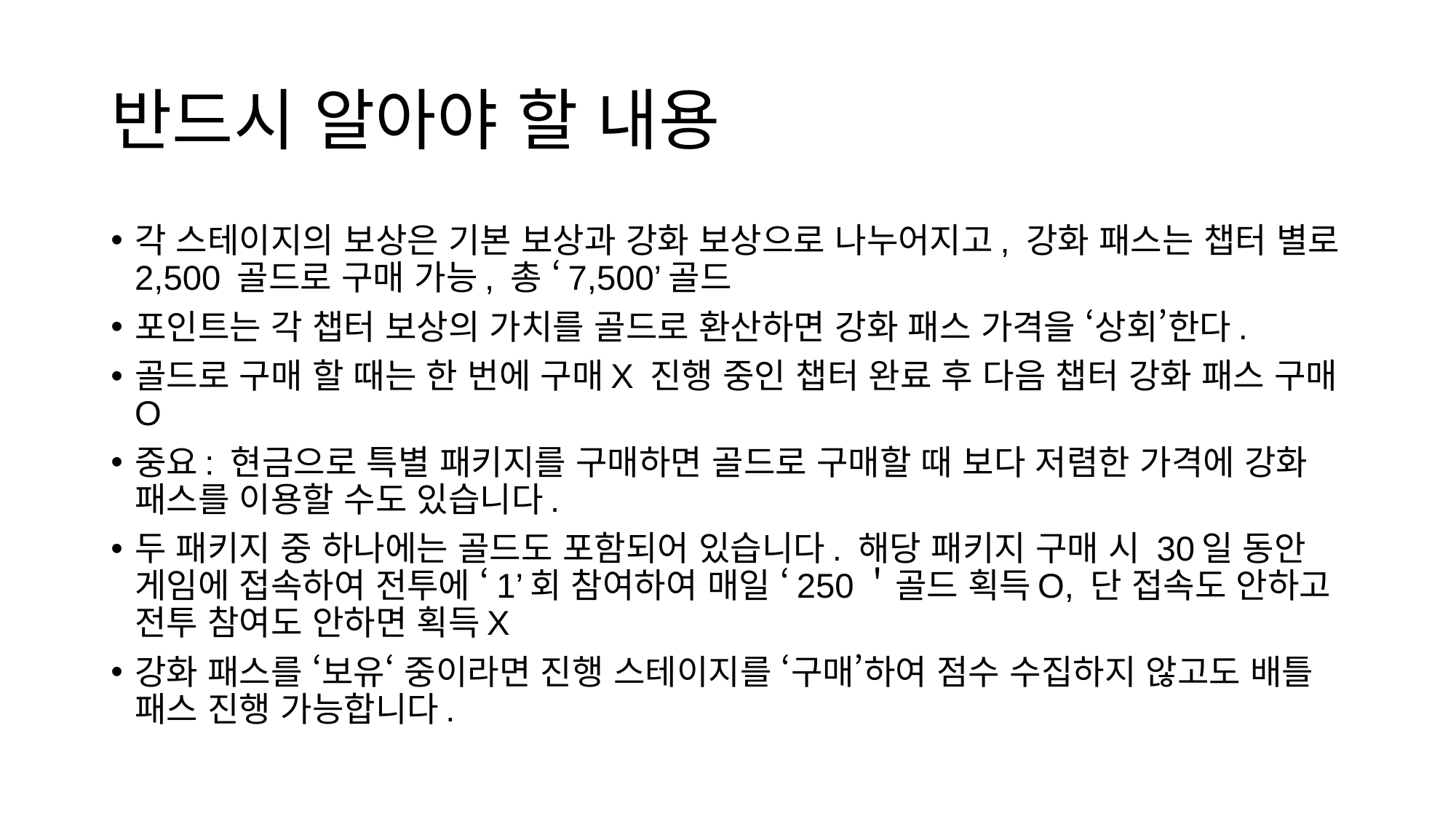

# 반드시 알아야 할 내용
각 스테이지의 보상은 기본 보상과 강화 보상으로 나누어지고, 강화 패스는 챕터 별로 2,500 골드로 구매 가능, 총 ‘7,500’골드
포인트는 각 챕터 보상의 가치를 골드로 환산하면 강화 패스 가격을 ‘상회’한다.
골드로 구매 할 때는 한 번에 구매X 진행 중인 챕터 완료 후 다음 챕터 강화 패스 구매 O
중요: 현금으로 특별 패키지를 구매하면 골드로 구매할 때 보다 저렴한 가격에 강화 패스를 이용할 수도 있습니다.
두 패키지 중 하나에는 골드도 포함되어 있습니다. 해당 패키지 구매 시 30일 동안 게임에 접속하여 전투에 ‘1’회 참여하여 매일 ‘250＇골드 획득O, 단 접속도 안하고 전투 참여도 안하면 획득X
강화 패스를 ‘보유‘ 중이라면 진행 스테이지를 ‘구매’하여 점수 수집하지 않고도 배틀 패스 진행 가능합니다.